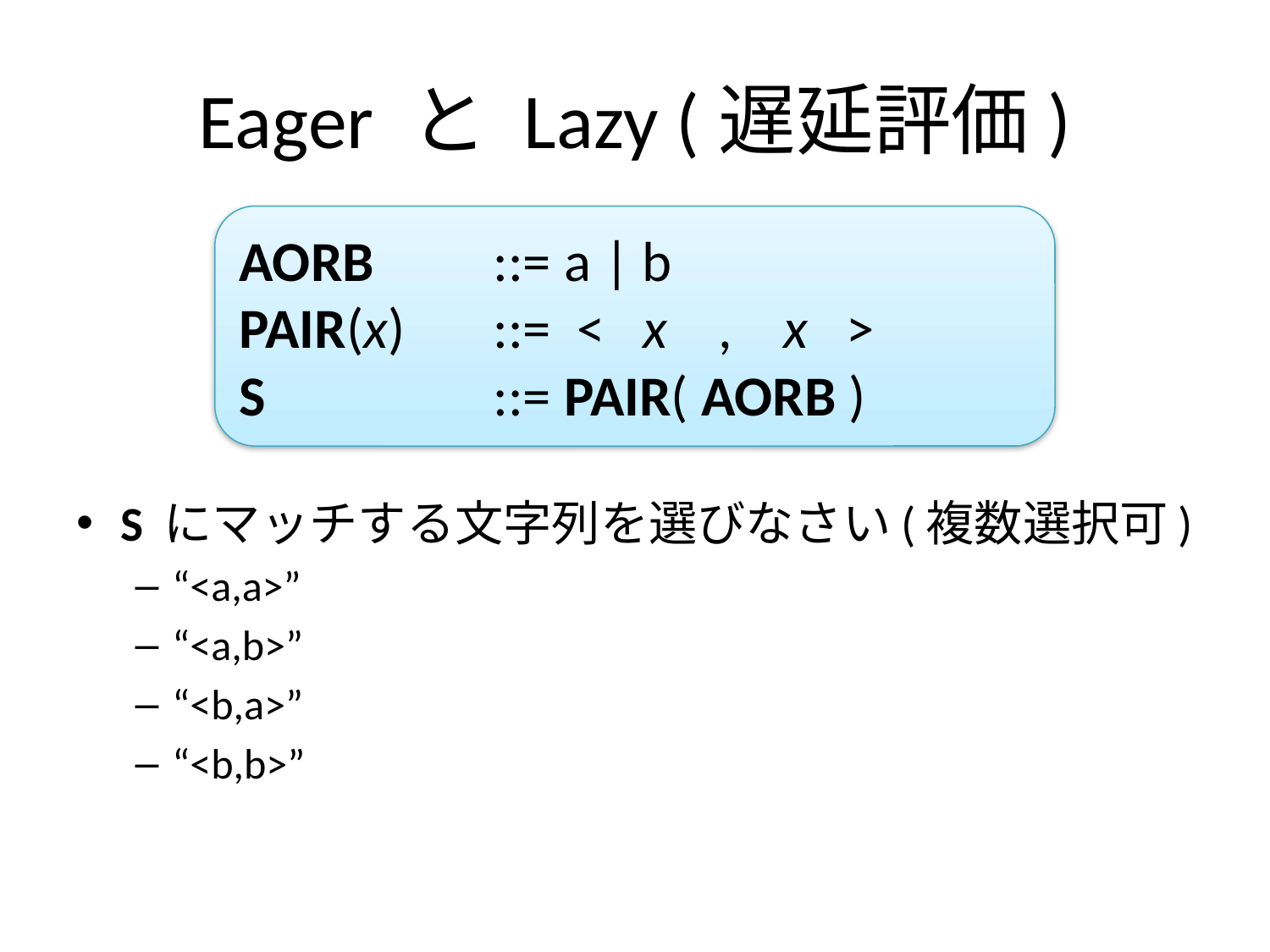

# Eager と Lazy (遅延評価)
AORB	::= a | b
PAIR(x)	::=  <   x    ,    x   >
S		::= PAIR( AORB )
S にマッチする文字列を選びなさい(複数選択可)
“<a,a>”
“<a,b>”
“<b,a>”
“<b,b>”